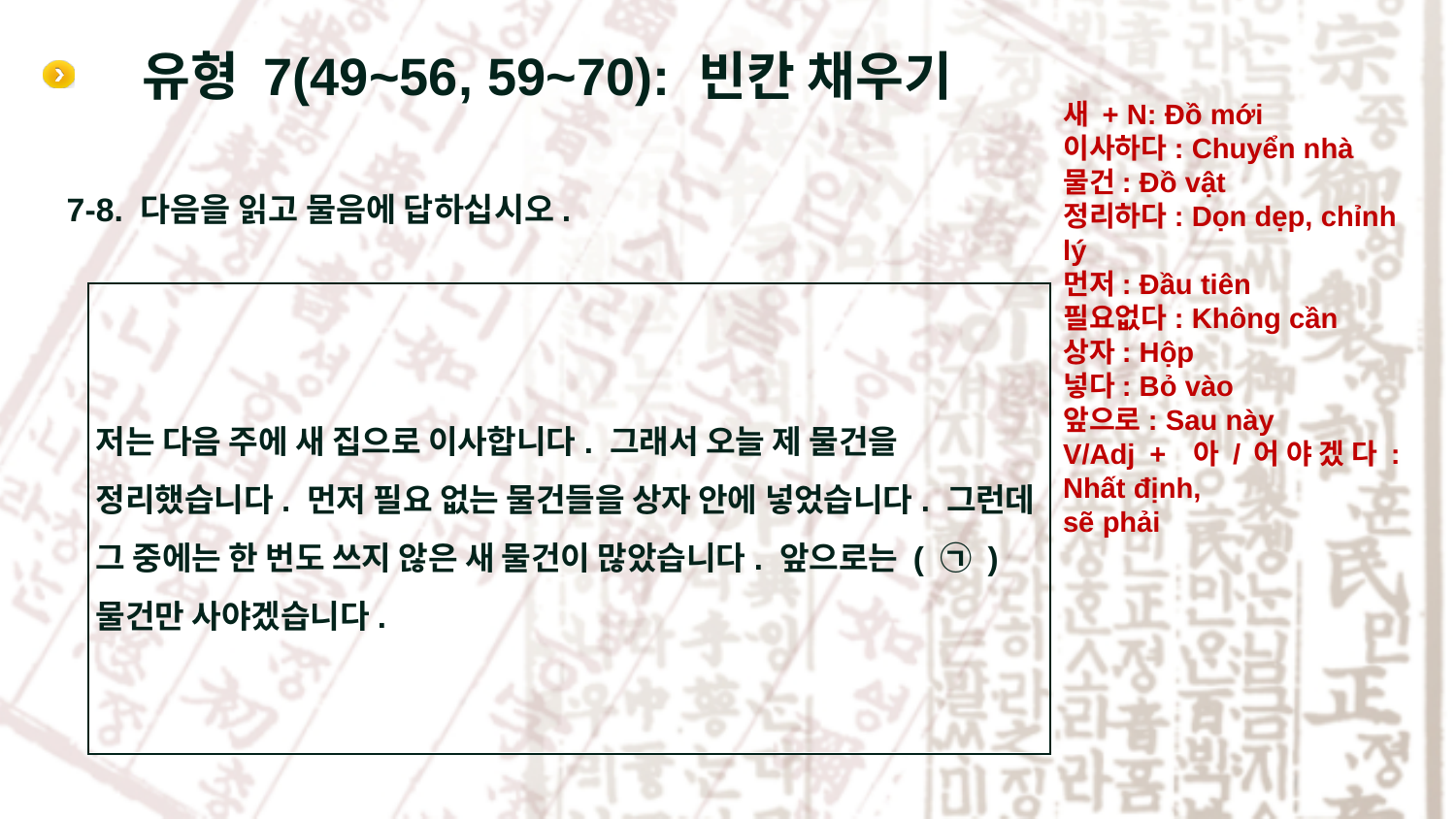

# 유형 7(49~56, 59~70): 빈칸 채우기
새 + N: Đồ mới
이사하다: Chuyển nhà
물건: Đồ vật
정리하다: Dọn dẹp, chỉnh lý
먼저: Đầu tiên
필요없다: Không cần
상자: Hộp
넣다: Bỏ vào
앞으로: Sau này
V/Adj + 아/어야겠다: Nhất định,
sẽ phải
7-8. 다음을 읽고 물음에 답하십시오.
저는 다음 주에 새 집으로 이사합니다. 그래서 오늘 제 물건을 정리했습니다. 먼저 필요 없는 물건들을 상자 안에 넣었습니다. 그런데 그 중에는 한 번도 쓰지 않은 새 물건이 많았습니다. 앞으로는 ( ㉠ ) 물건만 사야겠습니다.